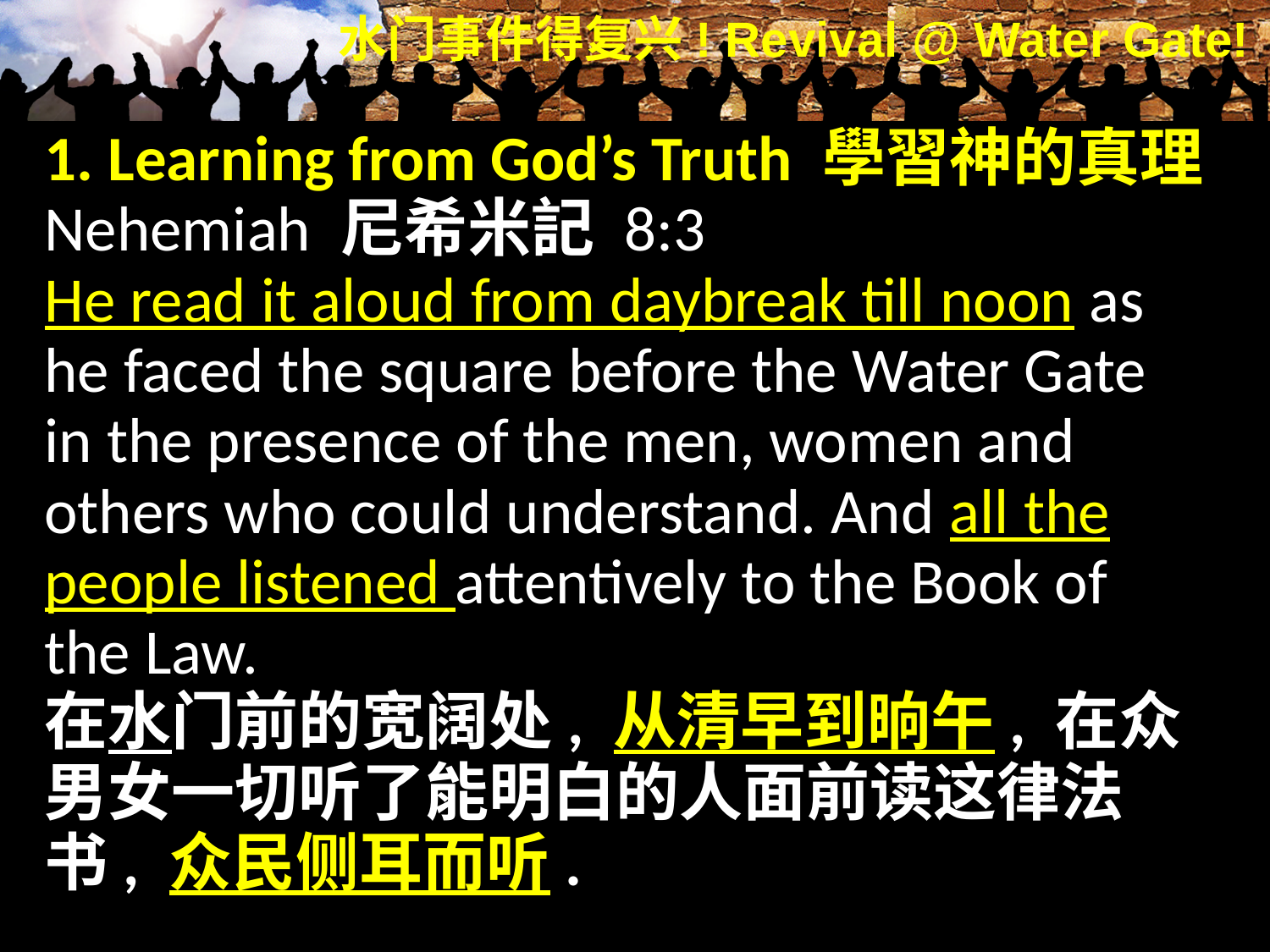

1. Learning from God’s Truth 學習神的真理
Nehemiah 尼希米記 8:3
He read it aloud from daybreak till noon as he faced the square before the Water Gate in the presence of the men, women and others who could understand. And all the people listened attentively to the Book of the Law.
在水门前的宽阔处, 从清早到晌午, 在众男女一切听了能明白的人面前读这律法书, 众民侧耳而听.